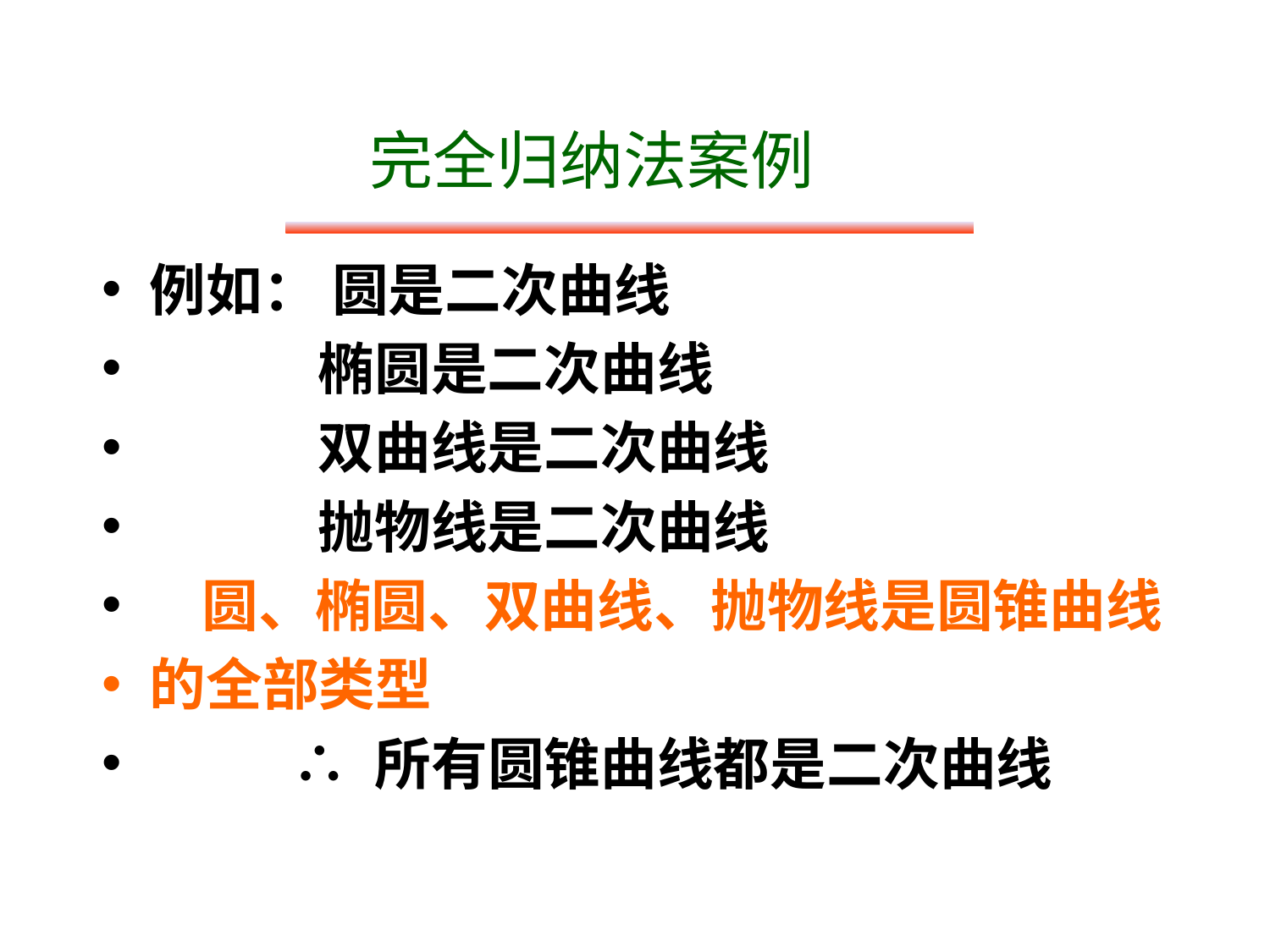

# 完全归纳法案例

例如： 圆是二次曲线
            椭圆是二次曲线
            双曲线是二次曲线
            抛物线是二次曲线
   圆、椭圆、双曲线、抛物线是圆锥曲线
的全部类型
           ∴ 所有圆锥曲线都是二次曲线